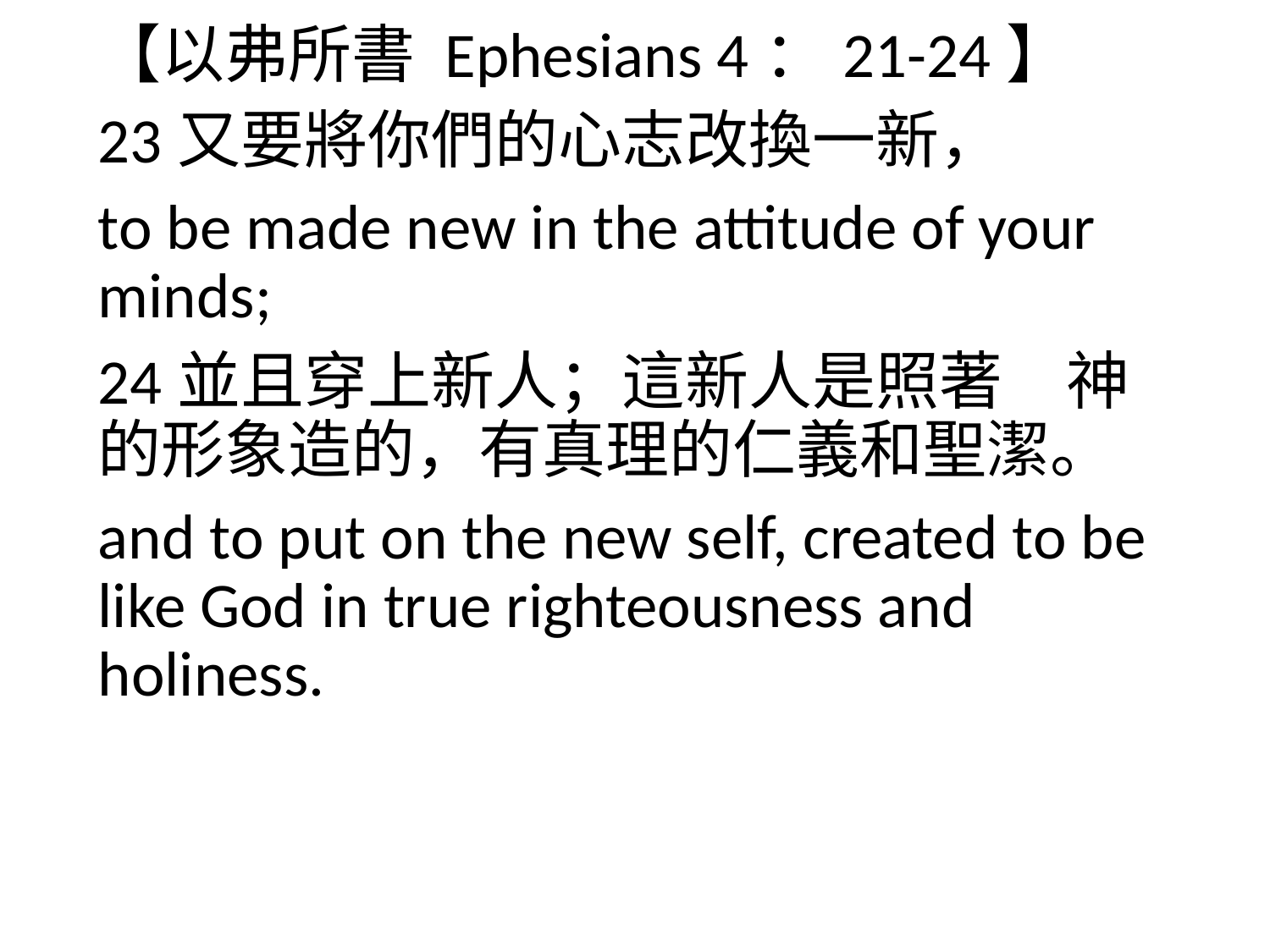

【以弗所書 Ephesians 4：21-24】
23又要將你們的心志改換一新，
to be made new in the attitude of your minds;
24並且穿上新人；這新人是照著　神的形象造的，有真理的仁義和聖潔。
and to put on the new self, created to be like God in true righteousness and holiness.